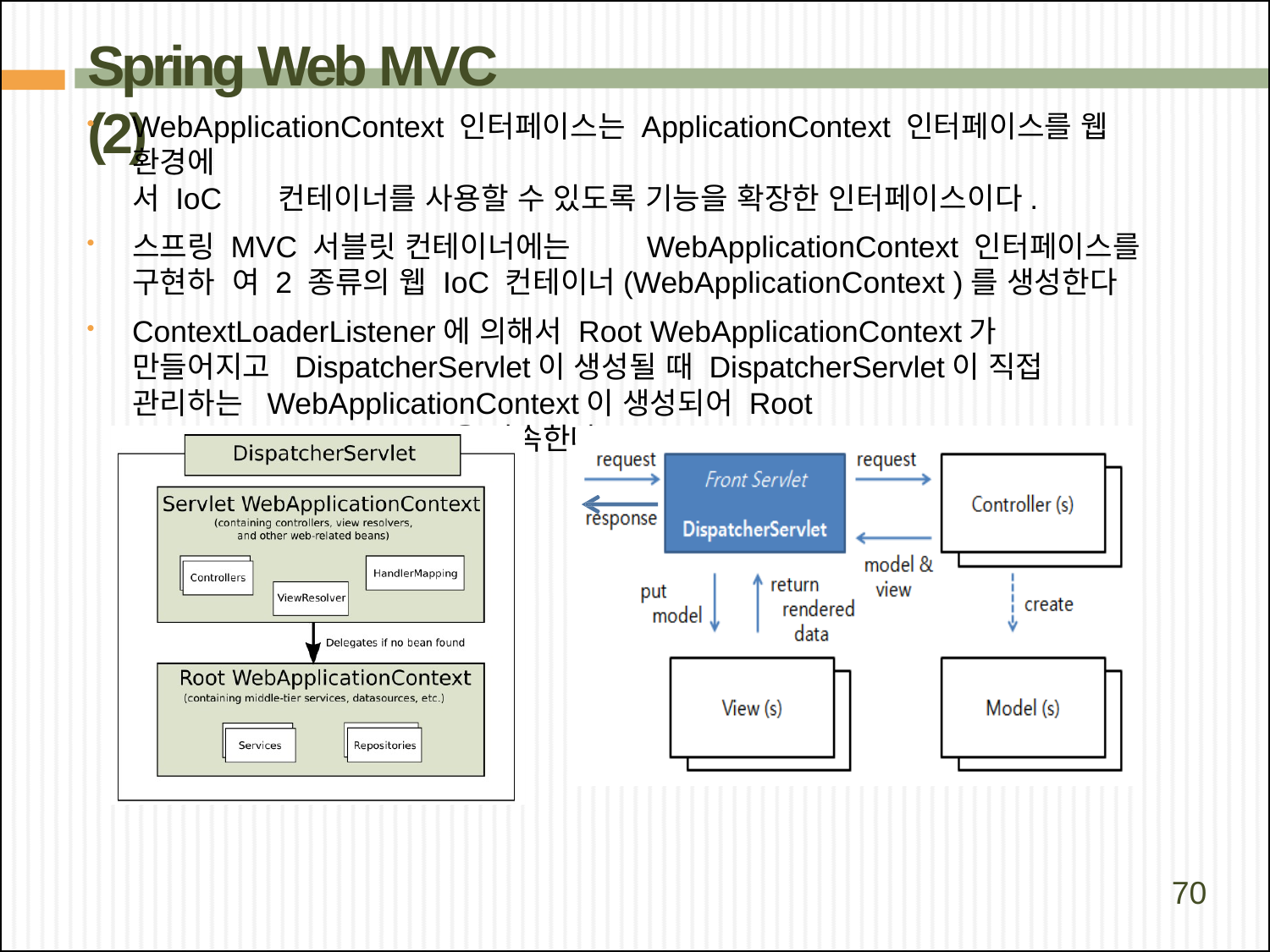

# Spring Web MVC (2)

WebApplicationContext 인터페이스는 ApplicationContext 인터페이스를 웹 환경에
서 IoC	컨테이너를 사용할 수 있도록 기능을 확장한 인터페이스이다.
스프링 MVC 서블릿 컨테이너에는	WebApplicationContext 인터페이스를 구현하  여 2 종류의 웹 IoC 컨테이너(WebApplicationContext )를 생성한다
ContextLoaderListener에 의해서 Root WebApplicationContext가 만들어지고  DispatcherServlet이 생성될 때 DispatcherServlet이 직접 관리하는  WebApplicationContext이 생성되어 Root WebApplicationContext을 상속한다.

70